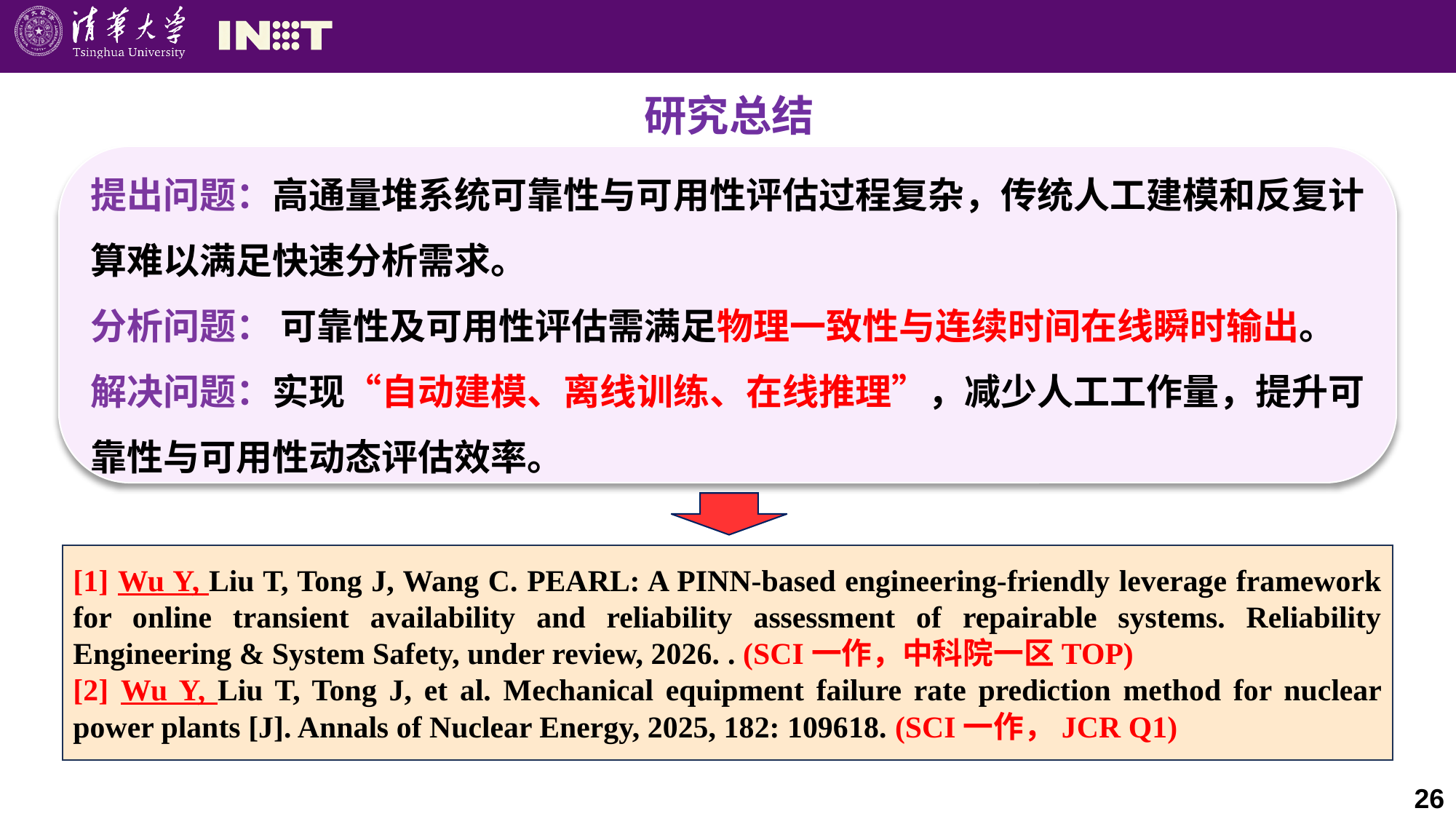

研究总结
提出问题：高通量堆系统可靠性与可用性评估过程复杂，传统人工建模和反复计算难以满足快速分析需求。
分析问题： 可靠性及可用性评估需满足物理一致性与连续时间在线瞬时输出。
解决问题：实现“自动建模、离线训练、在线推理”，减少人工工作量，提升可靠性与可用性动态评估效率。

[1] Wu Y, Liu T, Tong J, Wang C. PEARL: A PINN-based engineering-friendly leverage framework for online transient availability and reliability assessment of repairable systems. Reliability Engineering & System Safety, under review, 2026. . (SCI一作，中科院一区TOP)
[2] Wu Y, Liu T, Tong J, et al. Mechanical equipment failure rate prediction method for nuclear power plants [J]. Annals of Nuclear Energy, 2025, 182: 109618. (SCI一作，JCR Q1)
26